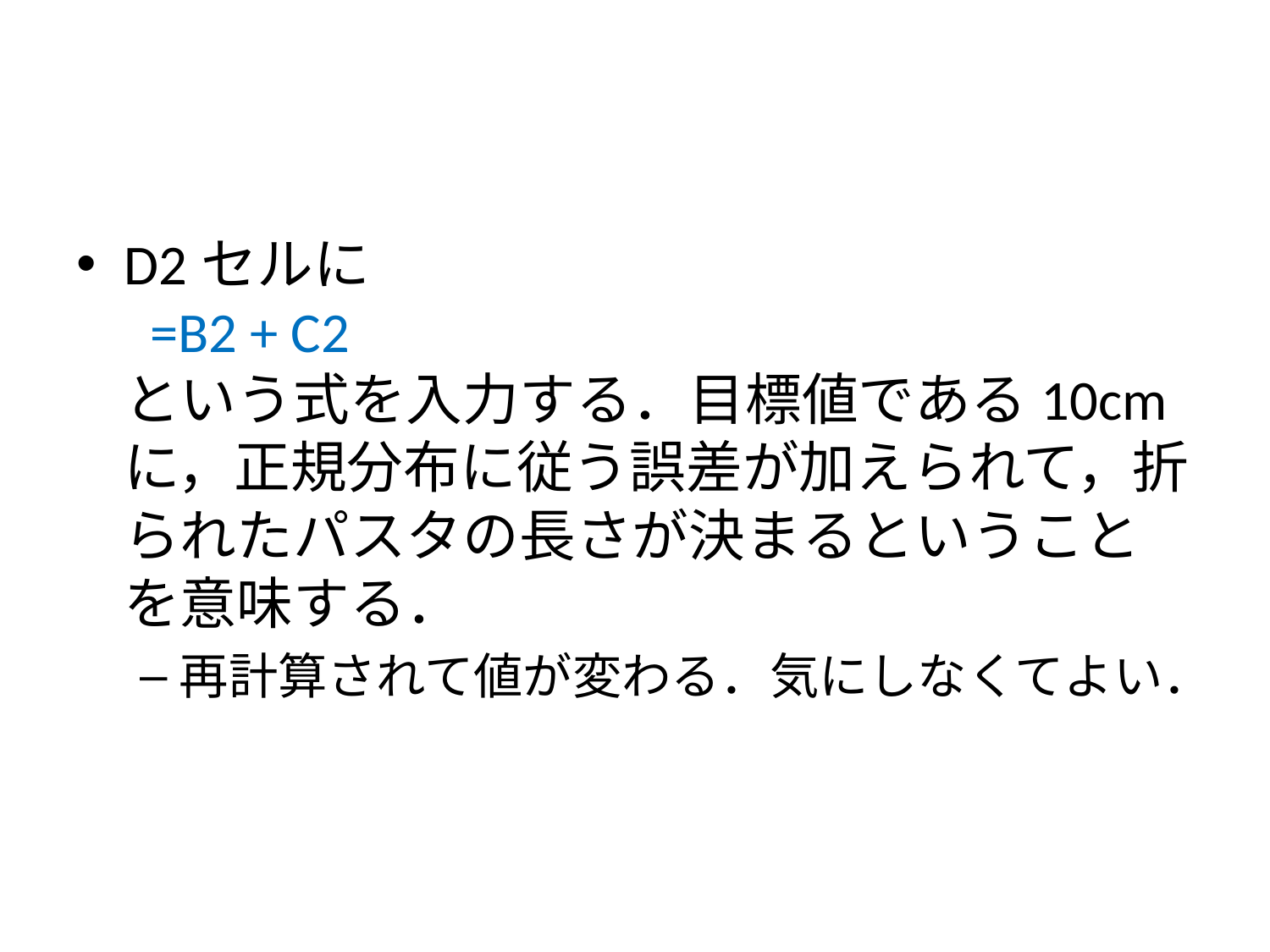

#
D2セルに
 =B2 + C2
という式を入力する．目標値である10cmに，正規分布に従う誤差が加えられて，折られたパスタの長さが決まるということを意味する．
再計算されて値が変わる．気にしなくてよい．